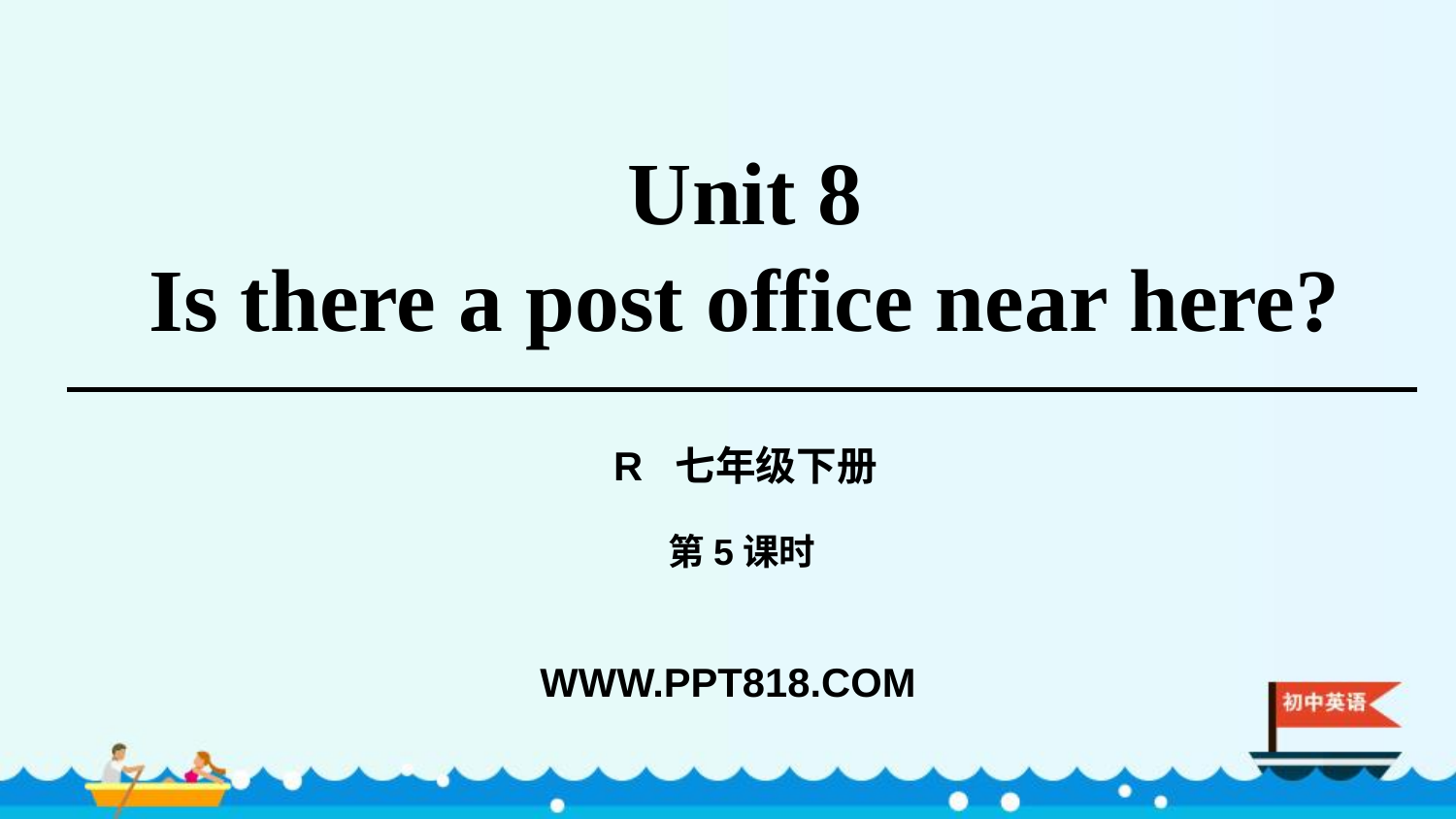

Unit 8
Is there a post office near here?
R  七年级下册
第5课时
WWW.PPT818.COM